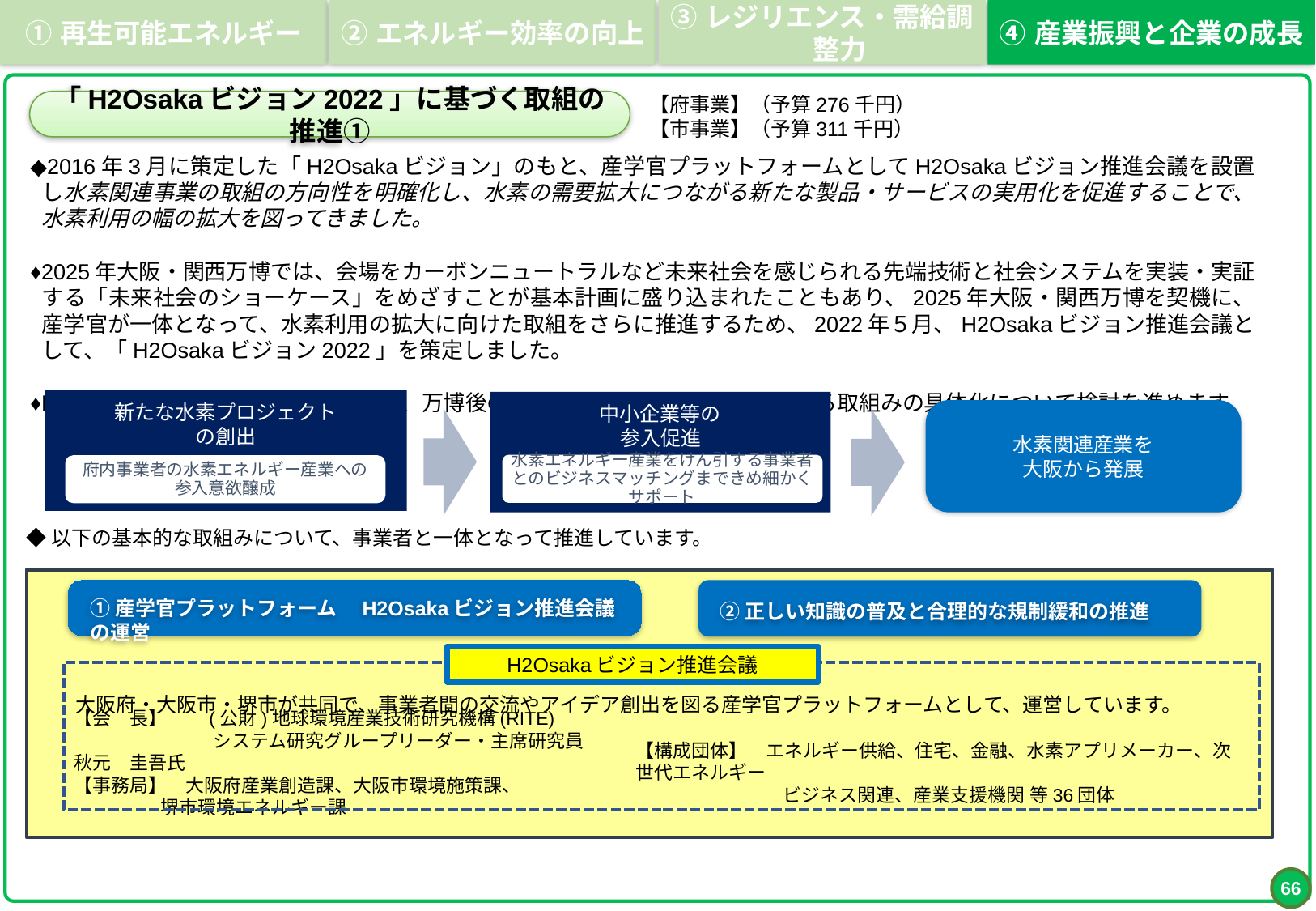

①	再生可能エネルギー
②	エネルギー効率の向上
③	レジリエンス・需給調整力
④	産業振興と企業の成長

「H2Osakaビジョン2022」に基づく取組の推進➀
【府事業】（予算276千円）
【市事業】（予算311千円）
◆2016年3月に策定した「H2Osakaビジョン」のもと、産学官プラットフォームとしてH2Osakaビジョン推進会議を設置し水素関連事業の取組の方向性を明確化し、水素の需要拡大につながる新たな製品・サービスの実用化を促進することで、水素利用の幅の拡大を図ってきました。

♦2025年大阪・関西万博では、会場をカーボンニュートラルなど未来社会を感じられる先端技術と社会システムを実装・実証する「未来社会のショーケース」をめざすことが基本計画に盛り込まれたこともあり、2025年大阪・関西万博を契機に、産学官が一体となって、水素利用の拡大に向けた取組をさらに推進するため、2022年５月、H2Osakaビジョン推進会議として、「H2Osakaビジョン2022」を策定しました。

♦H2Osakaビジョン推進会議を活用し、万博後の「セカンドステップ」に実施する取組みの具体化について検討を進めます。
新たな水素プロジェクト
の創出
中小企業等の
参入促進
水素関連産業を
大阪から発展

水素エネルギー産業をけん引する事業者とのビジネスマッチングまできめ細かくサポート
府内事業者の水素エネルギー産業への
参入意欲醸成
◆以下の基本的な取組みについて、事業者と一体となって推進しています。

②正しい知識の普及と合理的な規制緩和の推進
①産学官プラットフォーム　H2Osakaビジョン推進会議の運営
H2Osakaビジョン推進会議

大阪府・大阪市・堺市が共同で、事業者間の交流やアイデア創出を図る産学官プラットフォームとして、運営しています。
【会　長】　　(公財)地球環境産業技術研究機構(RITE)
 　　　　　　　システム研究グループリーダー・主席研究員　秋元　圭吾氏
【事務局】　大阪府産業創造課、大阪市環境施策課、
堺市環境エネルギー課

【構成団体】　エネルギー供給、住宅、金融、水素アプリメーカー、次世代エネルギー
 　　　　　　　  ビジネス関連、産業支援機関 等36団体
66